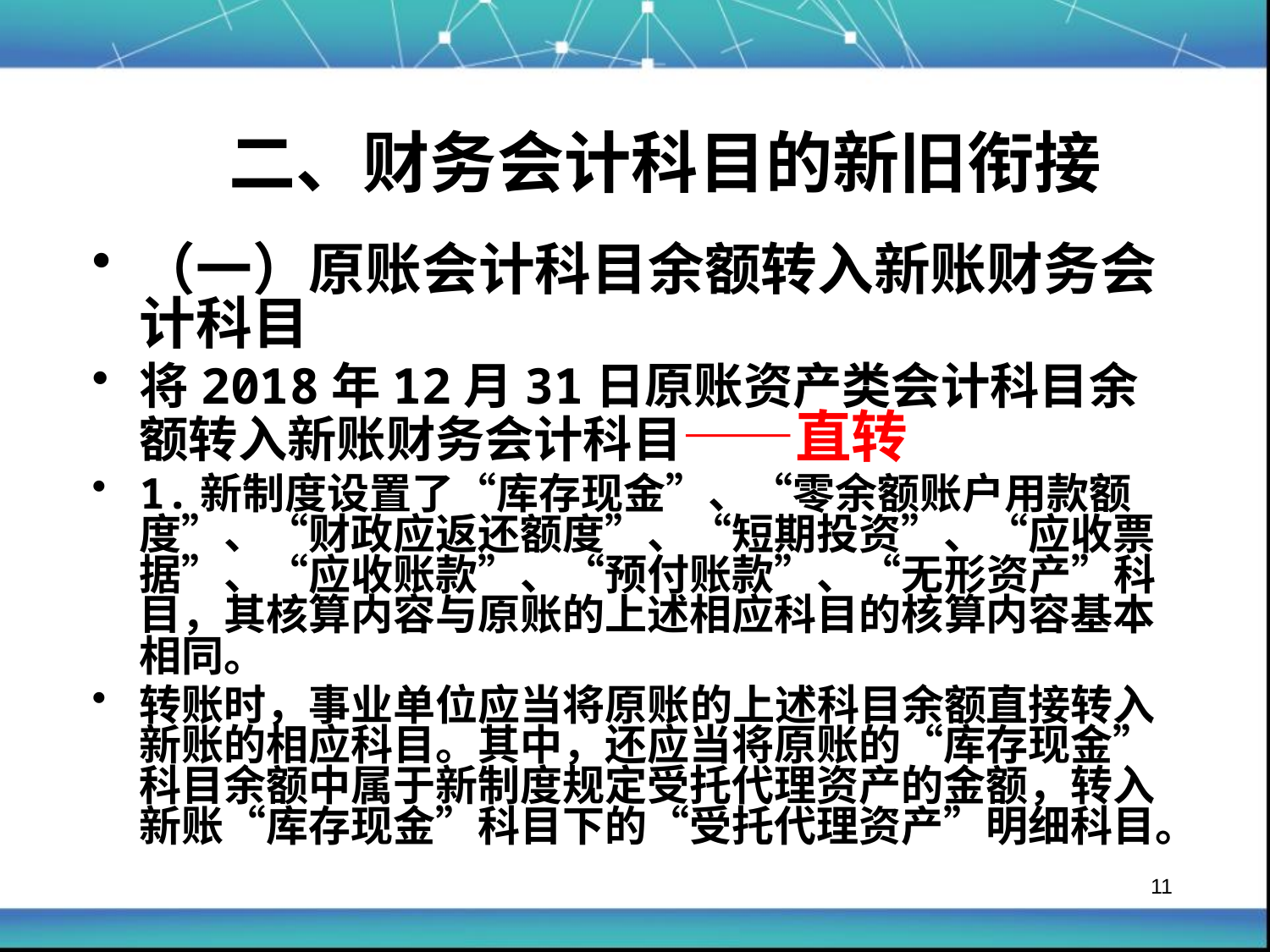

# 二、财务会计科目的新旧衔接
（一）原账会计科目余额转入新账财务会计科目
将2018年12月31日原账资产类会计科目余额转入新账财务会计科目——直转
1.新制度设置了“库存现金”、“零余额账户用款额度”、“财政应返还额度”、“短期投资”、“应收票据”、“应收账款”、“预付账款”、“无形资产”科目，其核算内容与原账的上述相应科目的核算内容基本相同。
转账时，事业单位应当将原账的上述科目余额直接转入新账的相应科目。其中，还应当将原账的“库存现金”科目余额中属于新制度规定受托代理资产的金额，转入新账“库存现金”科目下的“受托代理资产”明细科目。

11